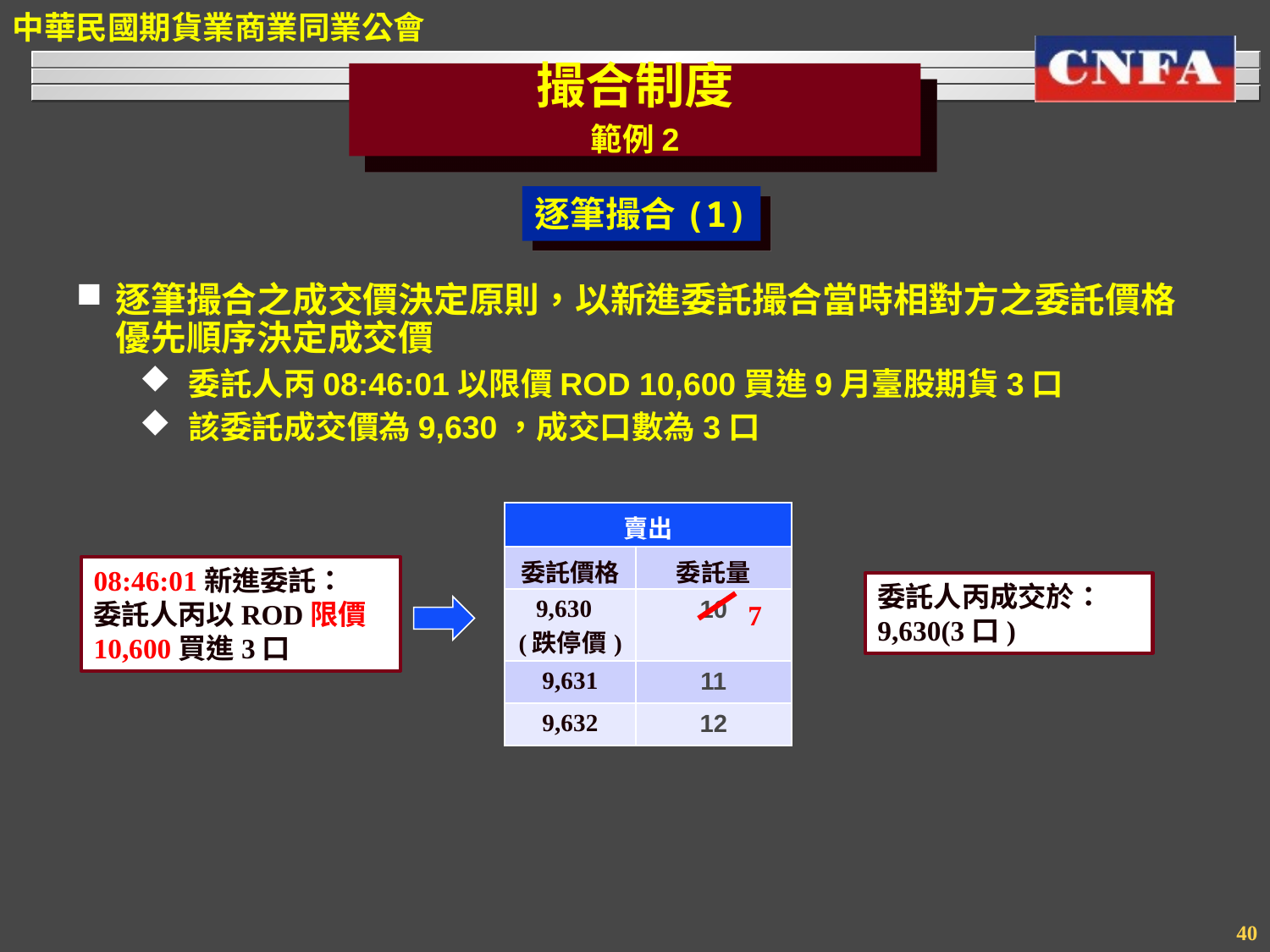

撮合制度
範例2
逐筆撮合(1)
逐筆撮合之成交價決定原則，以新進委託撮合當時相對方之委託價格優先順序決定成交價
委託人丙08:46:01以限價ROD 10,600買進9月臺股期貨3口
該委託成交價為9,630，成交口數為3口

| 賣出 |  |
| --- | --- |
| 委託價格 | 委託量 |
| 9,630 (跌停價) | 10 |
| 9,631 | 11 |
| 9,632 | 12 |
08:46:01新進委託：
委託人丙以ROD限價10,600買進3口
委託人丙成交於：
9,630(3口)
7